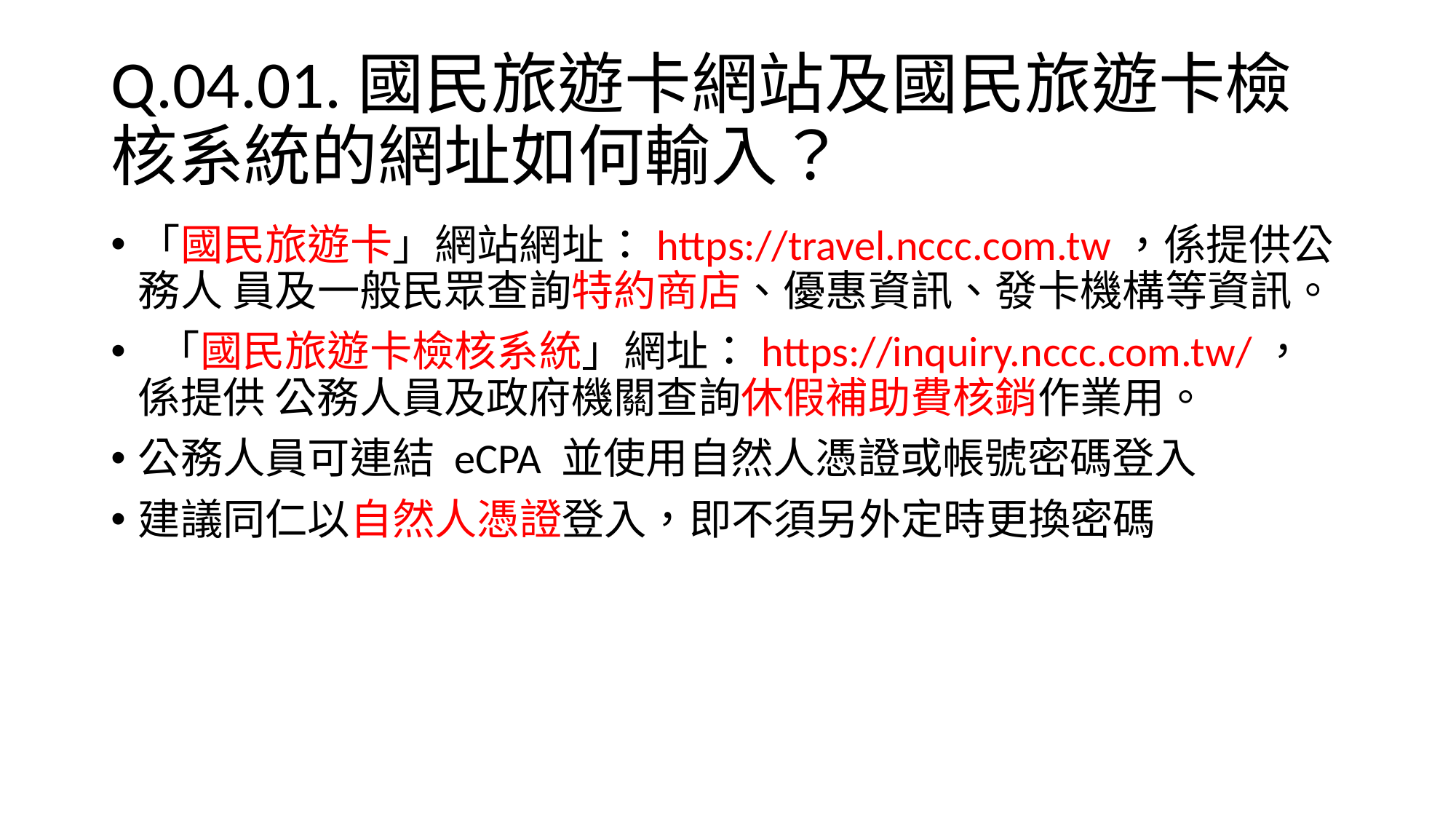

# Q.04.01.國民旅遊卡網站及國民旅遊卡檢核系統的網址如何輸入？
「國民旅遊卡」網站網址：https://travel.nccc.com.tw，係提供公務人 員及一般民眾查詢特約商店、優惠資訊、發卡機構等資訊。
 「國民旅遊卡檢核系統」網址：https://inquiry.nccc.com.tw/，係提供 公務人員及政府機關查詢休假補助費核銷作業用。
公務人員可連結 eCPA 並使用自然人憑證或帳號密碼登入
建議同仁以自然人憑證登入，即不須另外定時更換密碼